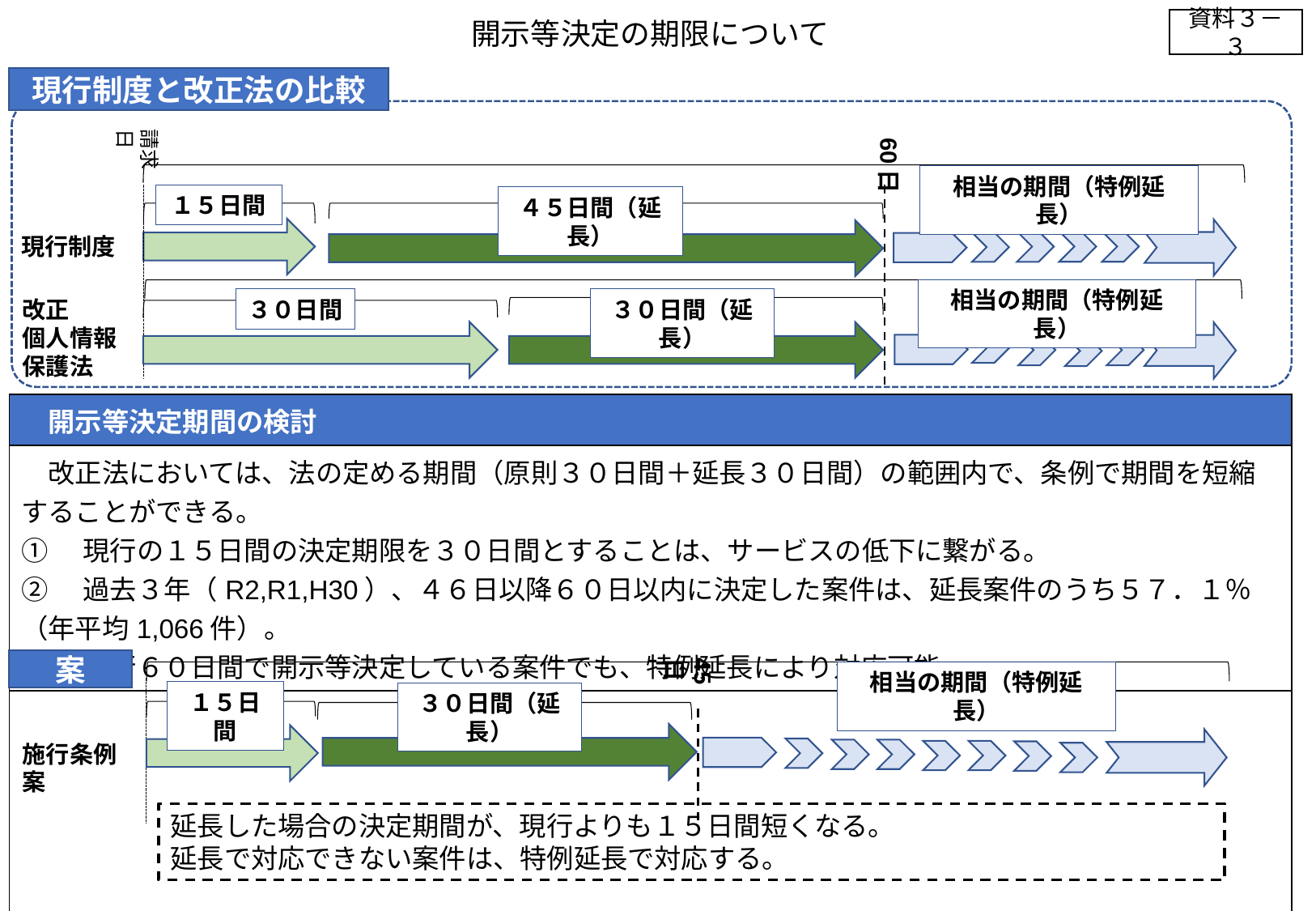

# 開示等決定の期限について
資料３－３
現行制度と改正法の比較

請求日

60日

相当の期間（特例延長）
１５日間
４５日間（延長）

現行制度

相当の期間（特例延長）
改正
個人情報
保護法
３０日間（延長）
３０日間

| 開示等決定期間の検討 |
| --- |
| 改正法においては、法の定める期間（原則３０日間＋延長３０日間）の範囲内で、条例で期間を短縮することができる。 ①　現行の１５日間の決定期限を３０日間とすることは、サービスの低下に繋がる。 ②　過去３年（R2,R1,H30）、４６日以降６０日以内に決定した案件は、延長案件のうち５７．１％（年平均1,066件）。 ③　現行６０日間で開示等決定している案件でも、特例延長により対応可能。 |
|  |

45日
案
相当の期間（特例延長）
１５日間
３０日間（延長）

施行条例案

延長した場合の決定期間が、現行よりも１５日間短くなる。
延長で対応できない案件は、特例延長で対応する。